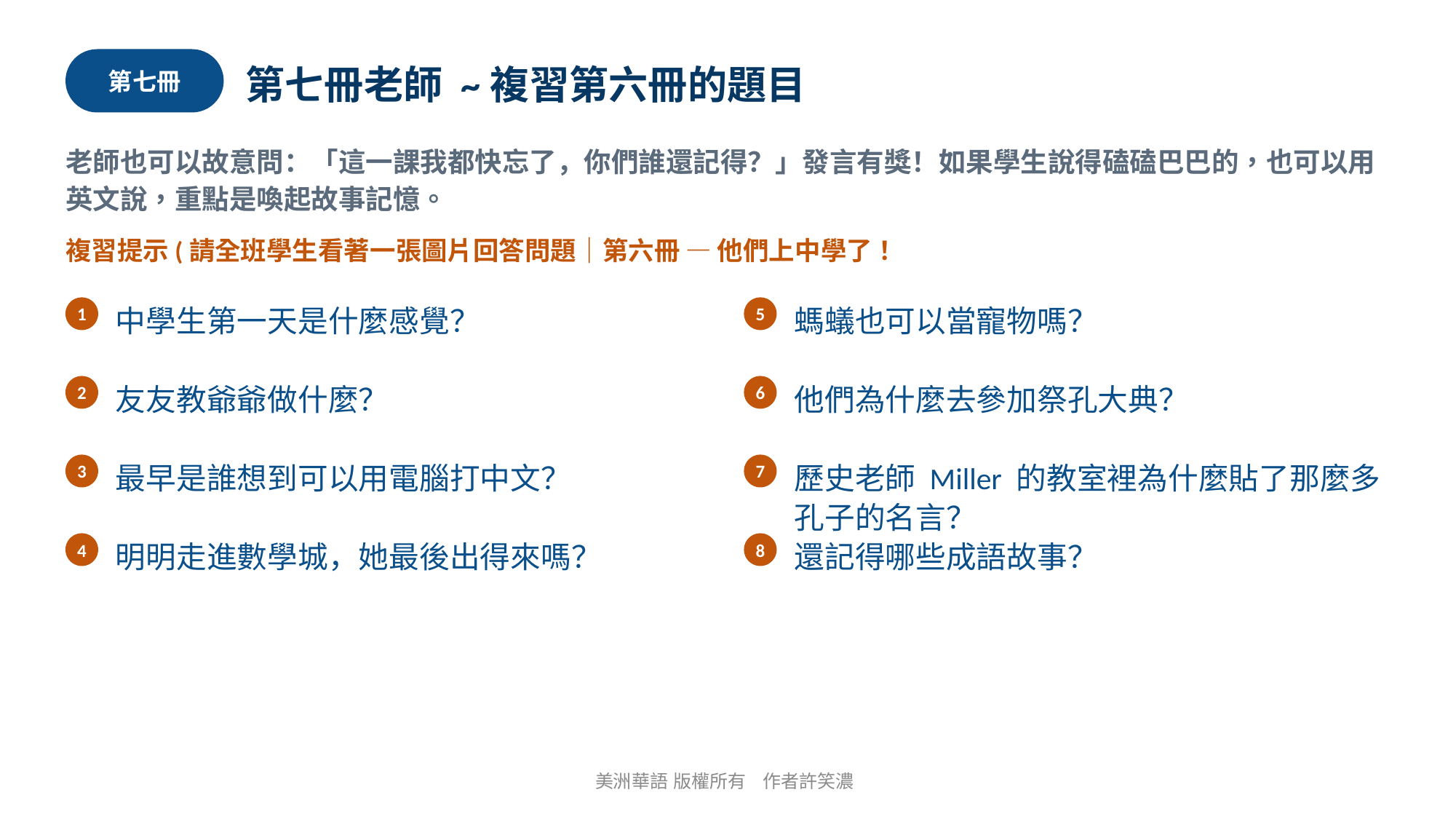

第七冊
第七冊老師 ~複習第六冊的題目
老師也可以故意問：「這一課我都快忘了，你們誰還記得？」發言有獎！如果學生說得磕磕巴巴的，也可以用英文說，重點是喚起故事記憶。
複習提示(請全班學生看著一張圖片回答問題｜第六冊 — 他們上中學了！
1
5
中學生第一天是什麼感覺？
螞蟻也可以當寵物嗎？
2
6
友友教爺爺做什麼？
他們為什麼去參加祭孔大典？
3
7
最早是誰想到可以用電腦打中文？
歷史老師 Miller 的教室裡為什麼貼了那麼多孔子的名言？
4
8
明明走進數學城，她最後出得來嗎？
還記得哪些成語故事？
美洲華語 版權所有   作者許笑濃